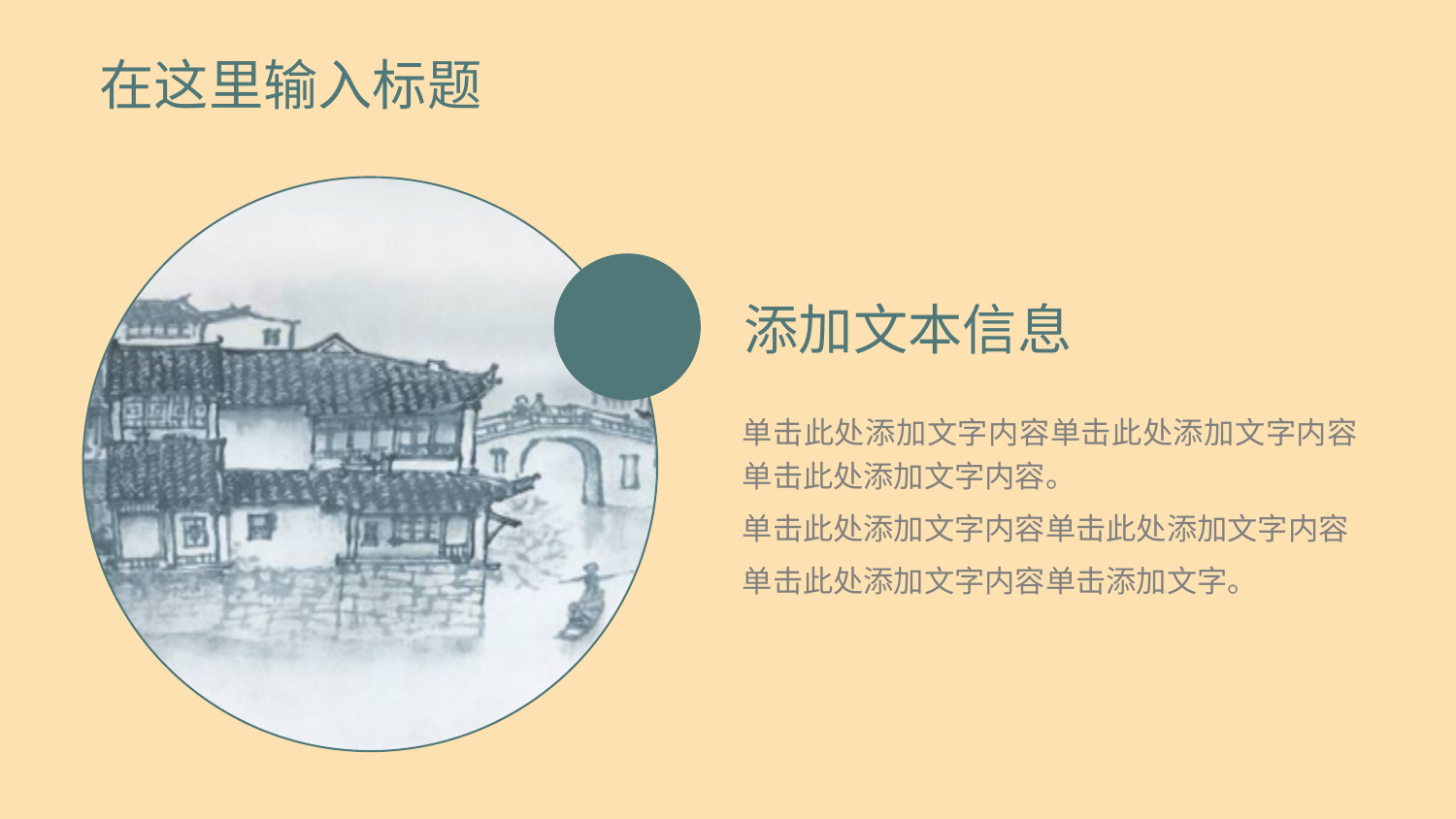

添加文本信息
单击此处添加文字内容单击此处添加文字内容单击此处添加文字内容。
单击此处添加文字内容单击此处添加文字内容
单击此处添加文字内容单击添加文字。